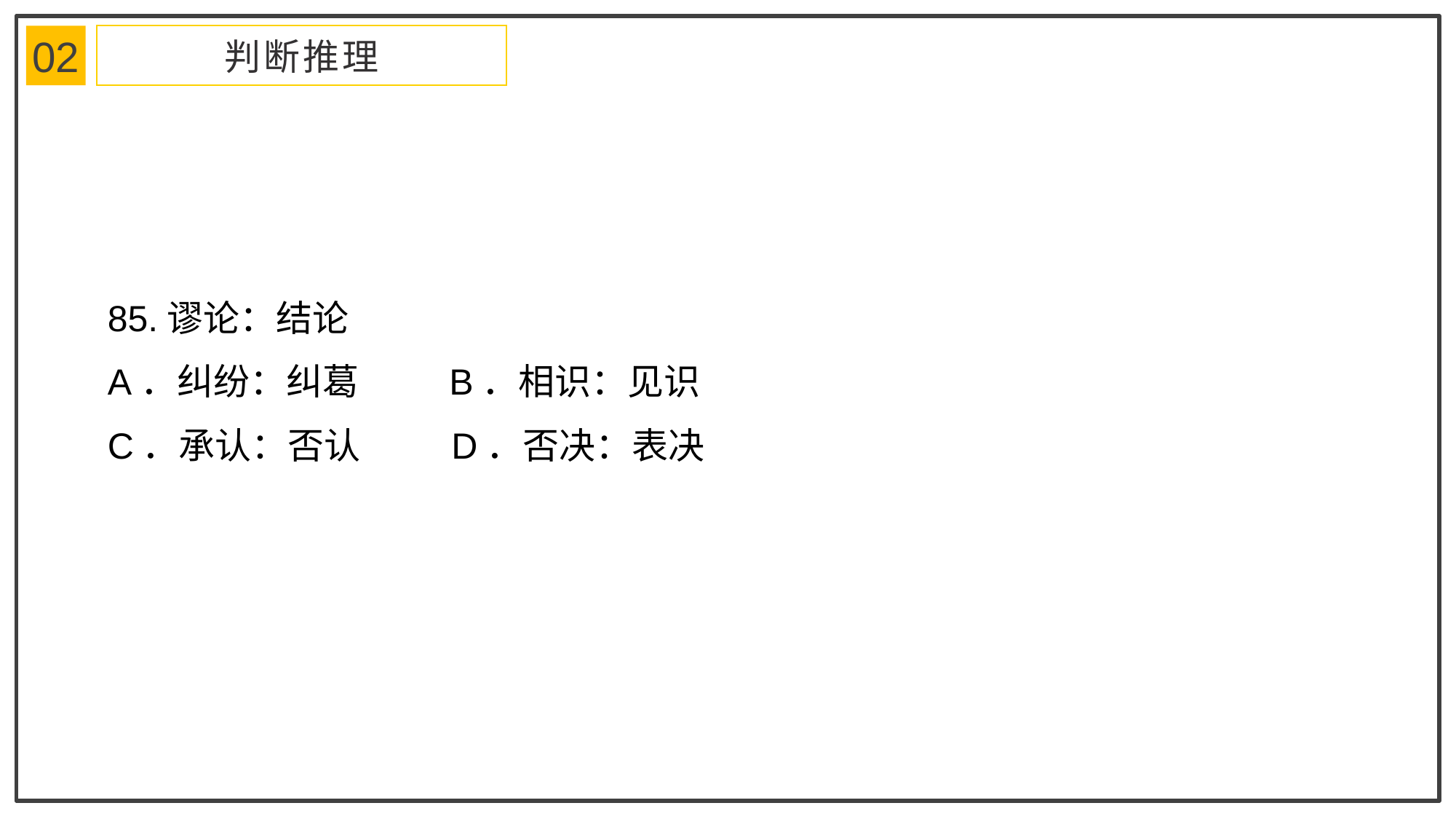

02
判断推理
85.谬论：结论
A．纠纷：纠葛          B．相识：见识
C．承认：否认          D．否决：表决